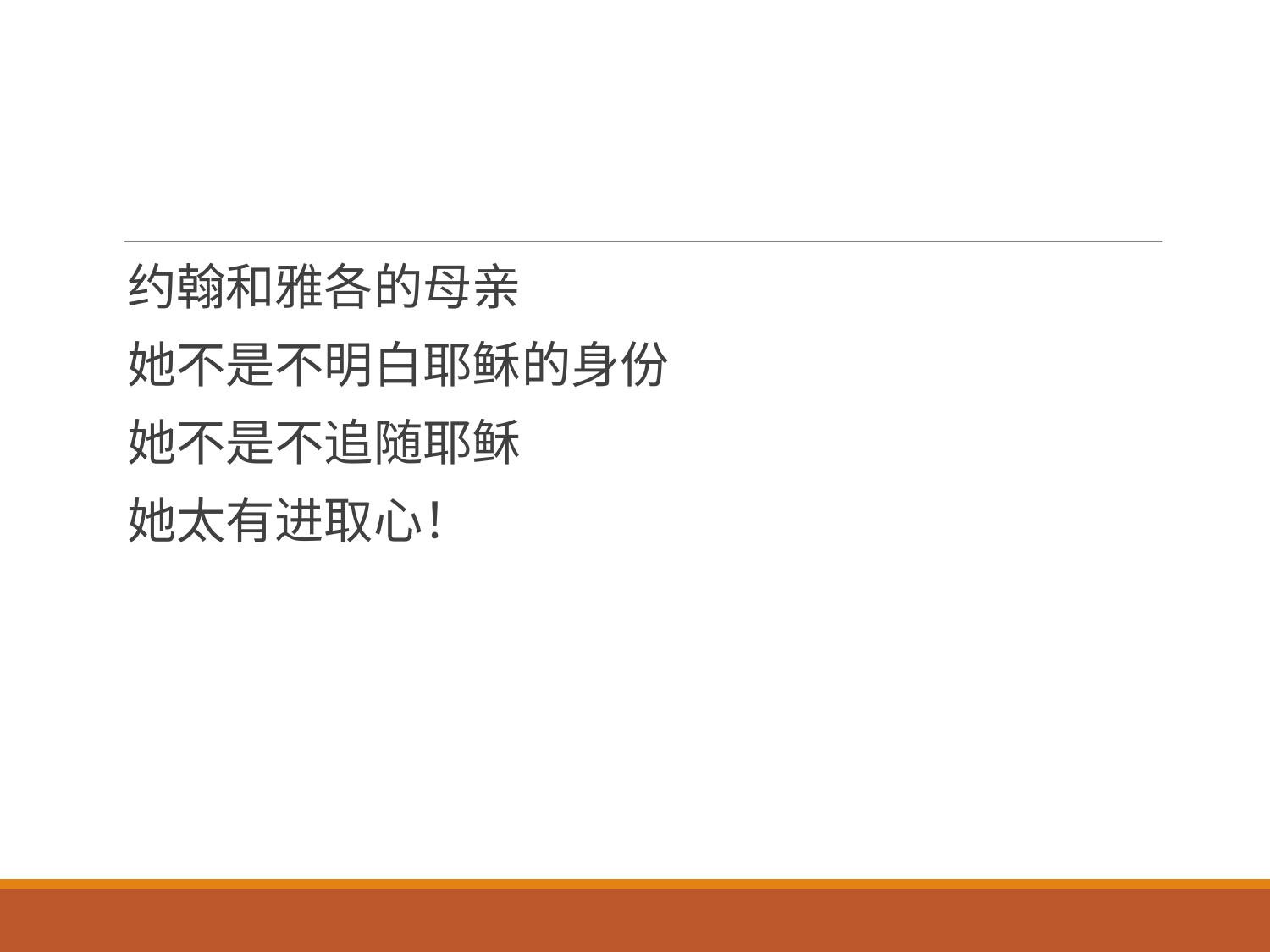

#
约翰和雅各的母亲
她不是不明白耶稣的身份
她不是不追随耶稣
她太有进取心！